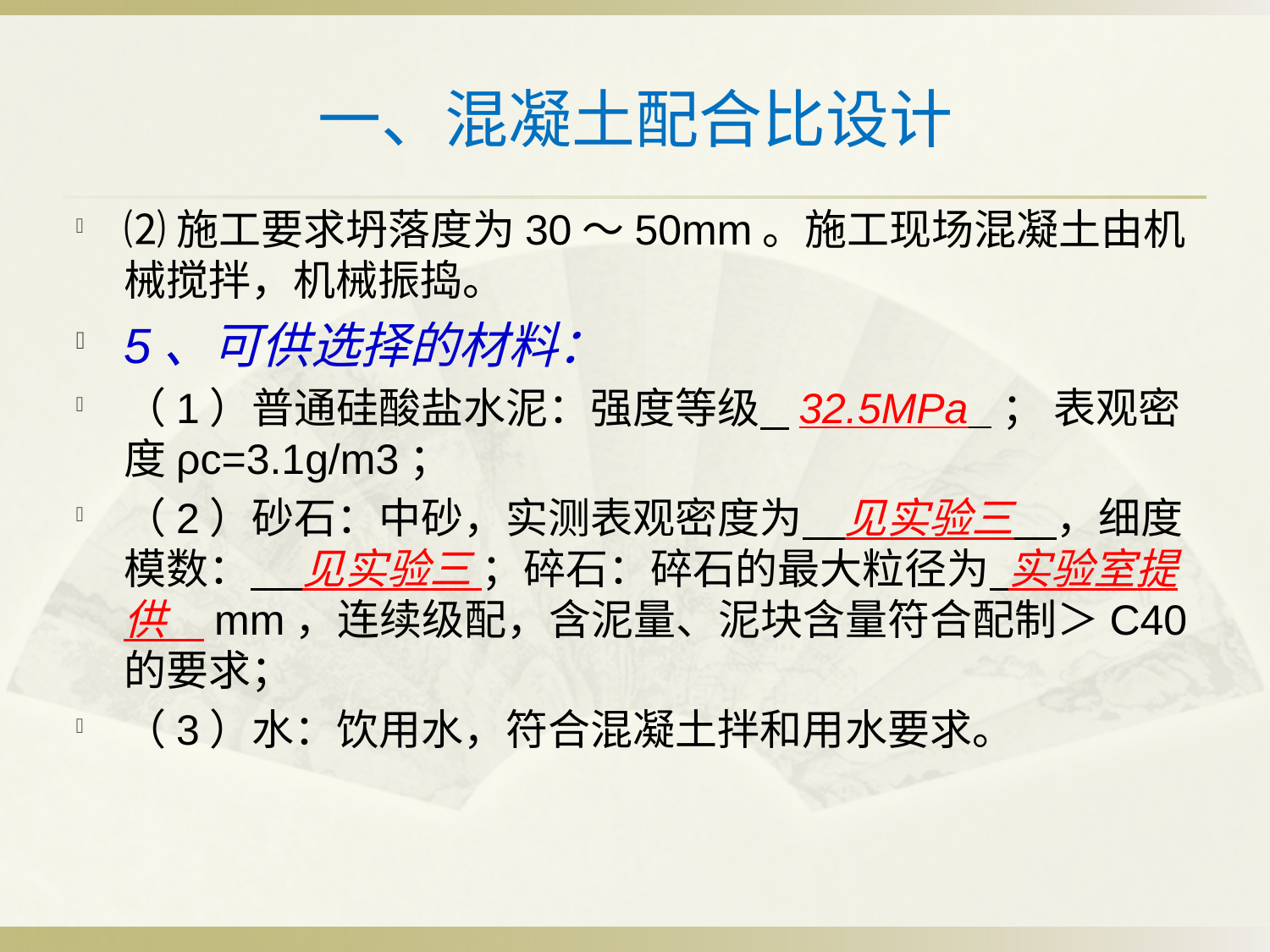

# 一、混凝土配合比设计
⑵施工要求坍落度为30～50mm。施工现场混凝土由机械搅拌，机械振捣。
5、可供选择的材料：
（1）普通硅酸盐水泥：强度等级   32.5MPa  ； 表观密度ρc=3.1g/m3；
（2）砂石：中砂，实测表观密度为　见实验三　，细度模数：　 见实验三 ；碎石：碎石的最大粒径为  实验室提供    mm，连续级配，含泥量、泥块含量符合配制＞C40的要求；
（3）水：饮用水，符合混凝土拌和用水要求。